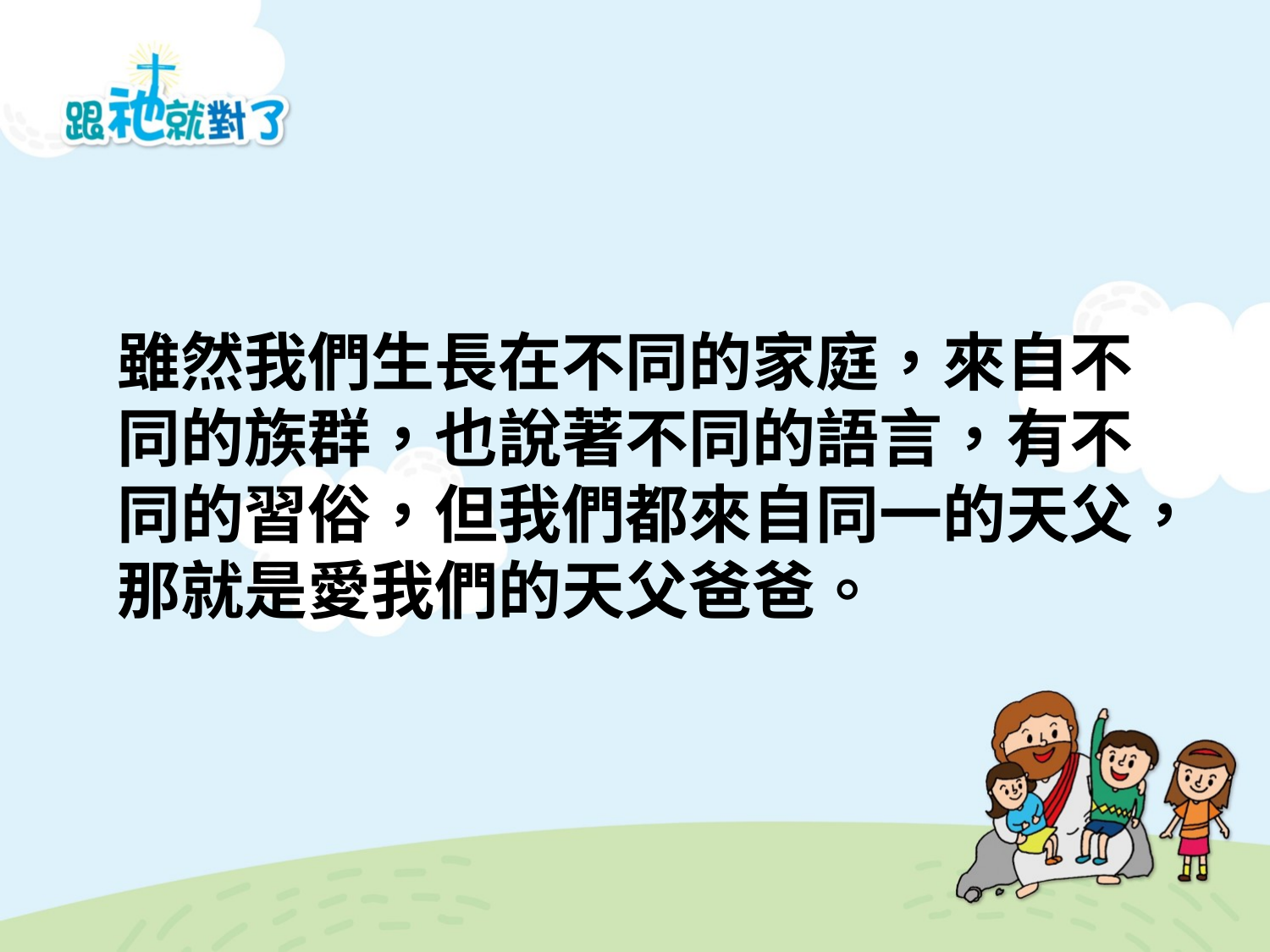

雖然我們生長在不同的家庭，來自不同的族群，也說著不同的語言，有不同的習俗，但我們都來自同一的天父，那就是愛我們的天父爸爸。